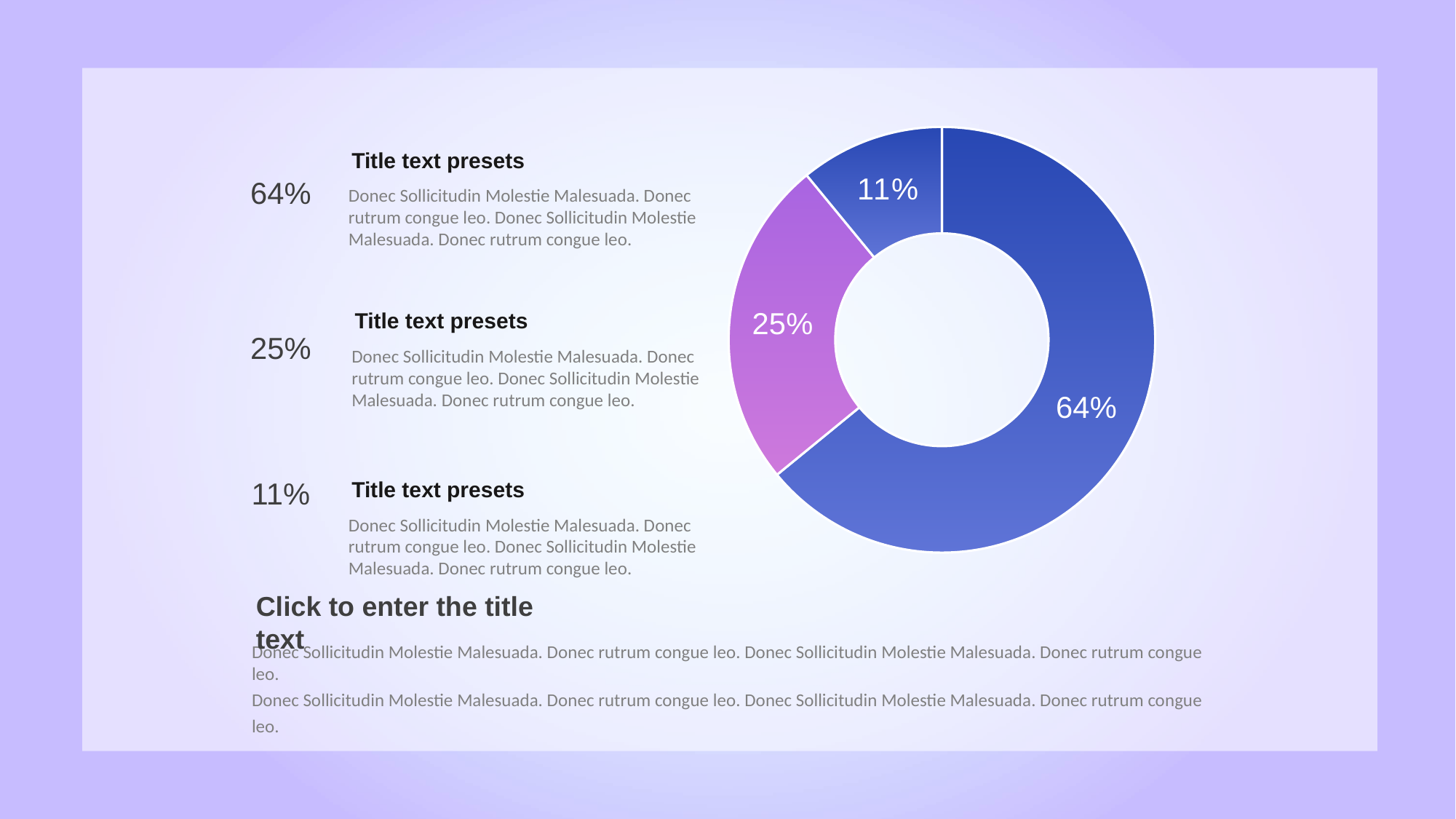

### Chart

| Category | 销售额 |
|---|---|
| 第一季度 | 8.2 |
| 第二季度 | 3.2 |
| 第三季度 | 1.4 |
Title text presets
64%
Donec Sollicitudin Molestie Malesuada. Donec rutrum congue leo. Donec Sollicitudin Molestie Malesuada. Donec rutrum congue leo.
Title text presets
25%
Donec Sollicitudin Molestie Malesuada. Donec rutrum congue leo. Donec Sollicitudin Molestie Malesuada. Donec rutrum congue leo.
11%
Title text presets
Donec Sollicitudin Molestie Malesuada. Donec rutrum congue leo. Donec Sollicitudin Molestie Malesuada. Donec rutrum congue leo.
Click to enter the title text
Donec Sollicitudin Molestie Malesuada. Donec rutrum congue leo. Donec Sollicitudin Molestie Malesuada. Donec rutrum congue leo.
Donec Sollicitudin Molestie Malesuada. Donec rutrum congue leo. Donec Sollicitudin Molestie Malesuada. Donec rutrum congue leo.